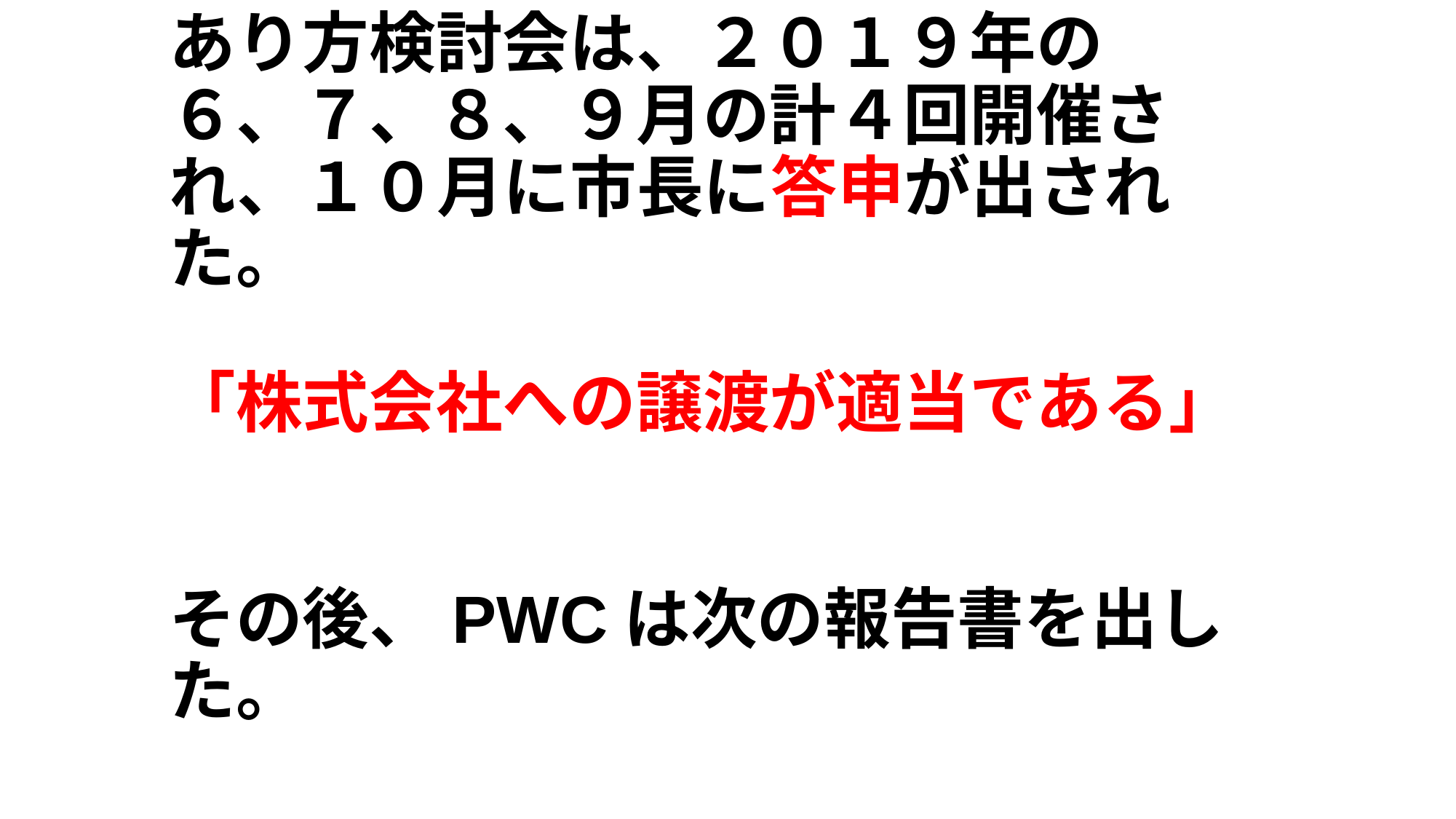

# あり方検討会は、２０１９年の ６、７、８、９月の計４回開催され、１０月に市長に答申が出された。 「株式会社への譲渡が適当である」 その後、PWCは次の報告書を出した。